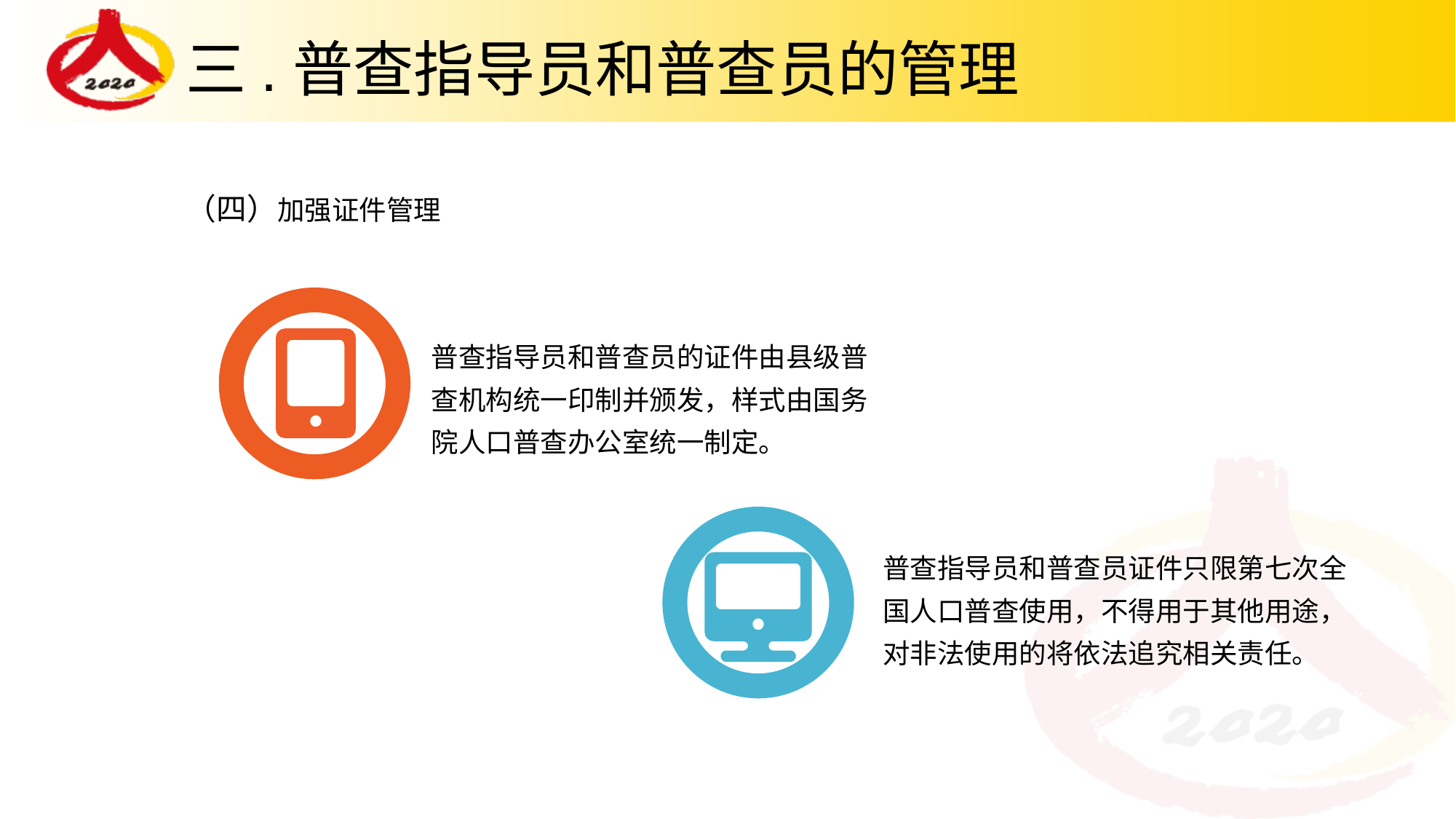

三.普查指导员和普查员的管理
（四）加强证件管理

普查指导员和普查员的证件由县级普查机构统一印制并颁发，样式由国务院人口普查办公室统一制定。

普查指导员和普查员证件只限第七次全国人口普查使用，不得用于其他用途，对非法使用的将依法追究相关责任。
14